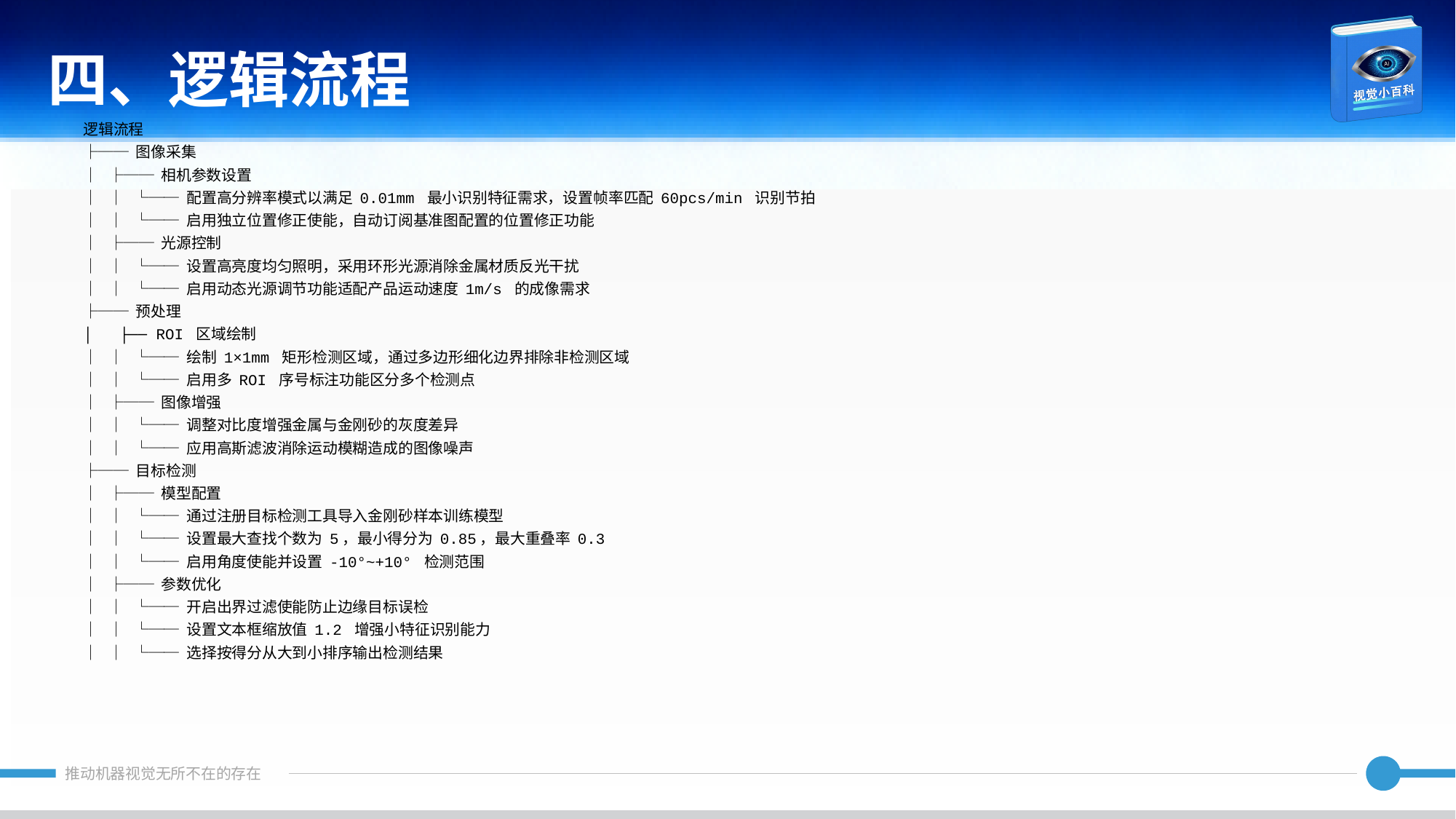

四、逻辑流程

逻辑流程
├── 图像采集
│   ├── 相机参数设置
│   │   └── 配置高分辨率模式以满足 0.01mm 最小识别特征需求，设置帧率匹配 60pcs/min 识别节拍
│   │   └── 启用独立位置修正使能，自动订阅基准图配置的位置修正功能
│   ├── 光源控制
│   │   └── 设置高亮度均匀照明，采用环形光源消除金属材质反光干扰
│   │   └── 启用动态光源调节功能适配产品运动速度 1m/s 的成像需求
├── 预处理
│   ├── ROI 区域绘制
│   │   └── 绘制 1×1mm 矩形检测区域，通过多边形细化边界排除非检测区域
│   │   └── 启用多 ROI 序号标注功能区分多个检测点
│   ├── 图像增强
│   │   └── 调整对比度增强金属与金刚砂的灰度差异
│   │   └── 应用高斯滤波消除运动模糊造成的图像噪声
├── 目标检测
│   ├── 模型配置
│   │   └── 通过注册目标检测工具导入金刚砂样本训练模型
│   │   └── 设置最大查找个数为 5，最小得分为 0.85，最大重叠率 0.3
│   │   └── 启用角度使能并设置 -10°~+10° 检测范围
│   ├── 参数优化
│   │   └── 开启出界过滤使能防止边缘目标误检
│   │   └── 设置文本框缩放值 1.2 增强小特征识别能力
│   │   └── 选择按得分从大到小排序输出检测结果
8